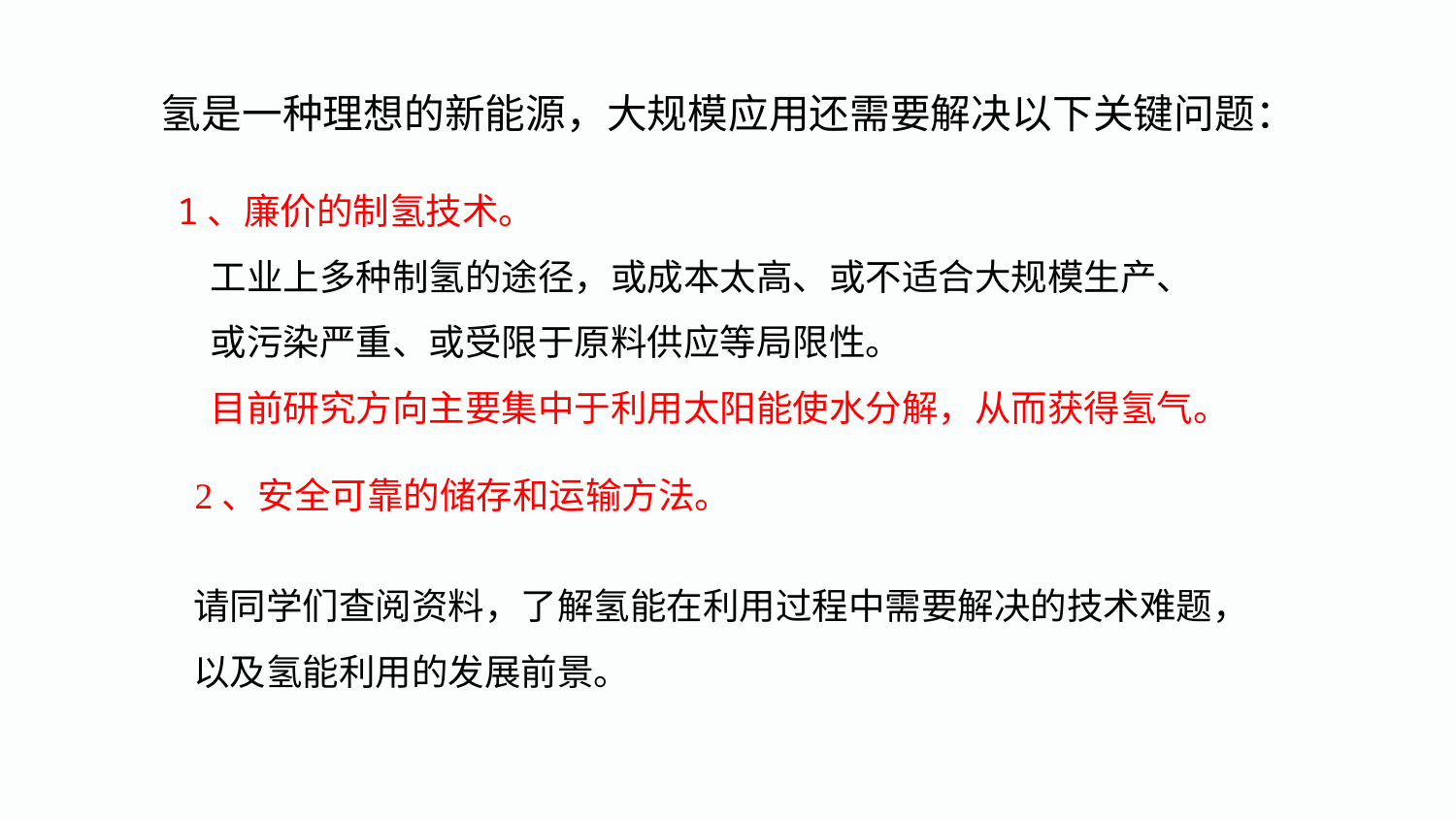

氢是一种理想的新能源，大规模应用还需要解决以下关键问题：
1、廉价的制氢技术。
   工业上多种制氢的途径，或成本太高、或不适合大规模生产、
   或污染严重、或受限于原料供应等局限性。
   目前研究方向主要集中于利用太阳能使水分解，从而获得氢气。
2、安全可靠的储存和运输方法。
请同学们查阅资料，了解氢能在利用过程中需要解决的技术难题，以及氢能利用的发展前景。